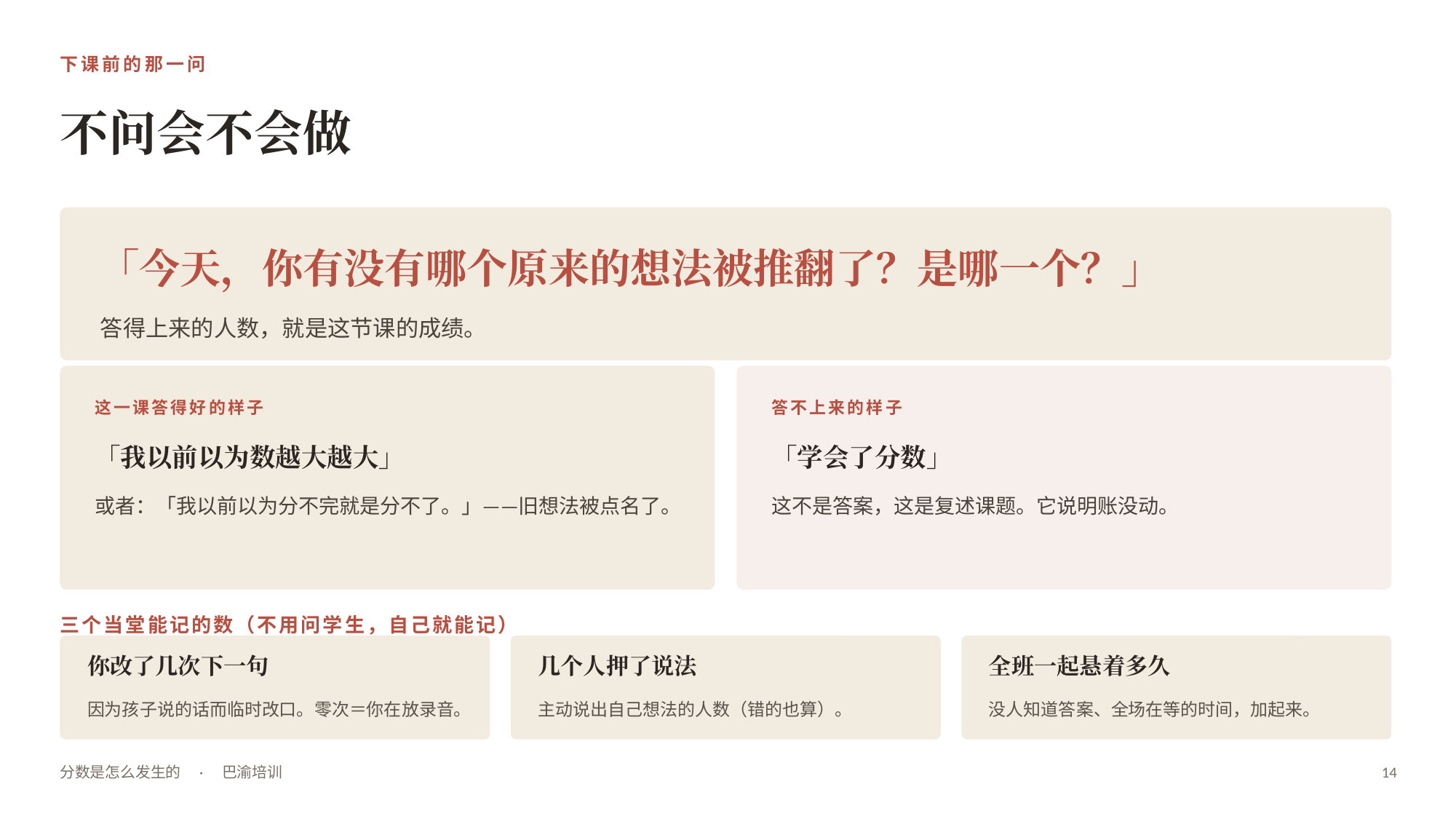

下课前的那一问
不问会不会做

「今天，你有没有哪个原来的想法被推翻了？是哪一个？」
答得上来的人数，就是这节课的成绩。

这一课答得好的样子
答不上来的样子
「我以前以为数越大越大」
「学会了分数」
或者：「我以前以为分不完就是分不了。」——旧想法被点名了。
这不是答案，这是复述课题。它说明账没动。
三个当堂能记的数（不用问学生，自己就能记）

你改了几次下一句
几个人押了说法
全班一起悬着多久
因为孩子说的话而临时改口。零次＝你在放录音。
主动说出自己想法的人数（错的也算）。
没人知道答案、全场在等的时间，加起来。
分数是怎么发生的　·　巴渝培训
14